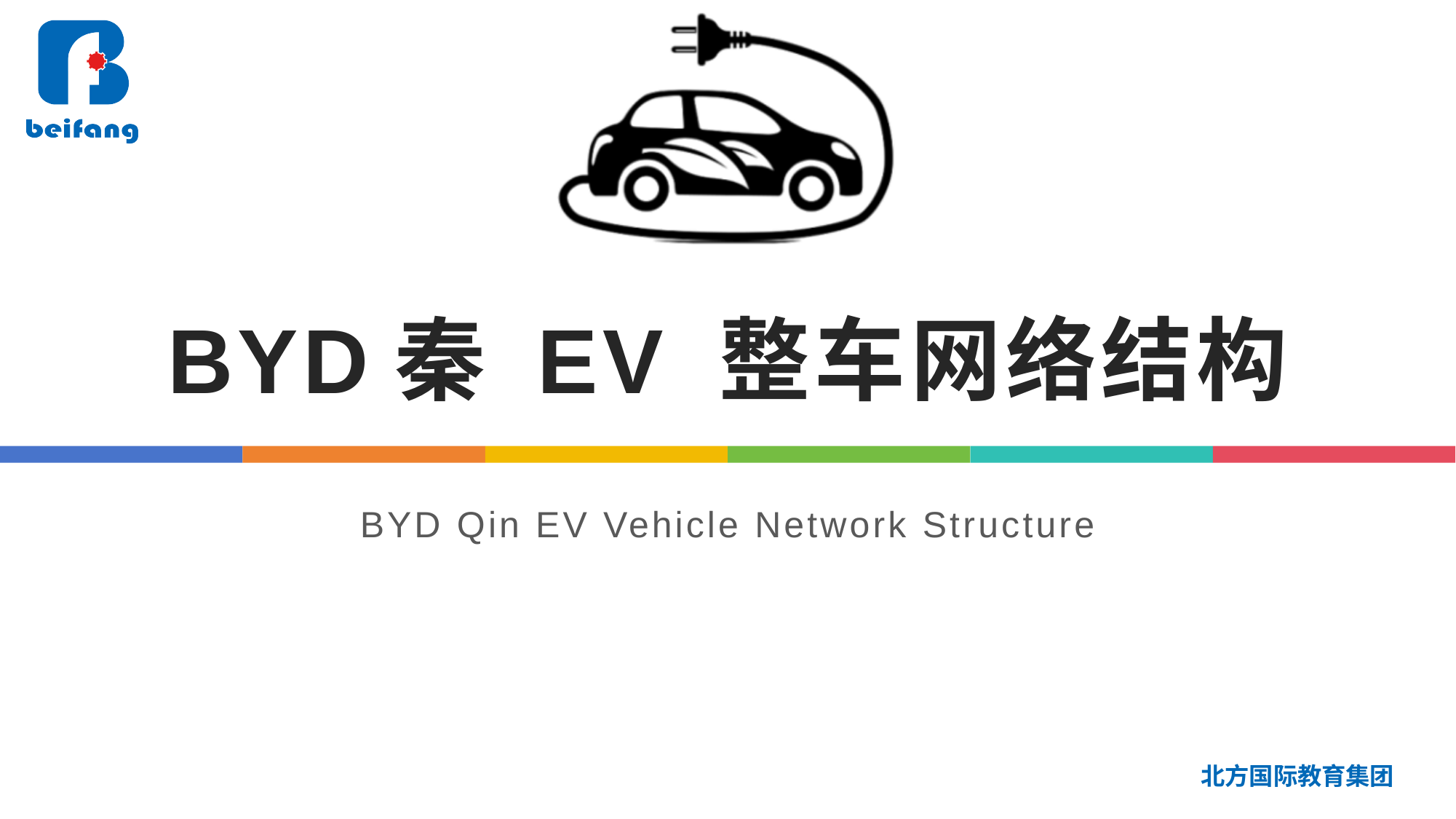

# BYD秦 EV 整车网络结构
BYD Qin EV Vehicle Network Structure